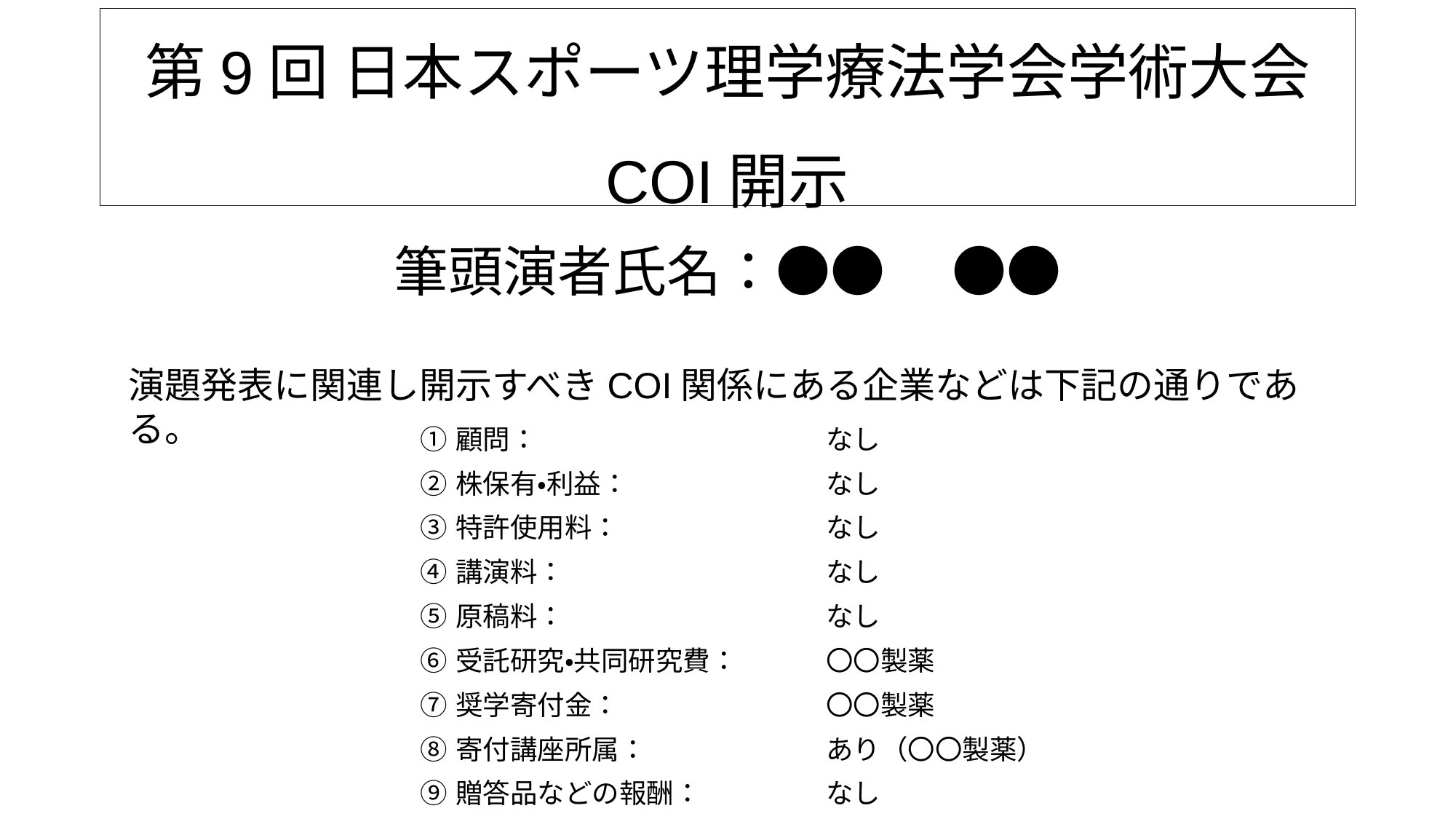

# 第9回 日本スポーツ理学療法学会学術大会 COI開示
筆頭演者氏名：●●　 ●●
演題発表に関連し開示すべきCOI関係にある企業などは下記の通りである。
| ①顧問： | なし |
| --- | --- |
| ②株保有・利益： | なし |
| ③特許使用料： | なし |
| ④講演料： | なし |
| ⑤原稿料： | なし |
| ⑥受託研究・共同研究費： | 〇〇製薬 |
| ⑦奨学寄付金： | 〇〇製薬 |
| ⑧寄付講座所属： | あり（〇〇製薬） |
| ⑨贈答品などの報酬： | なし |